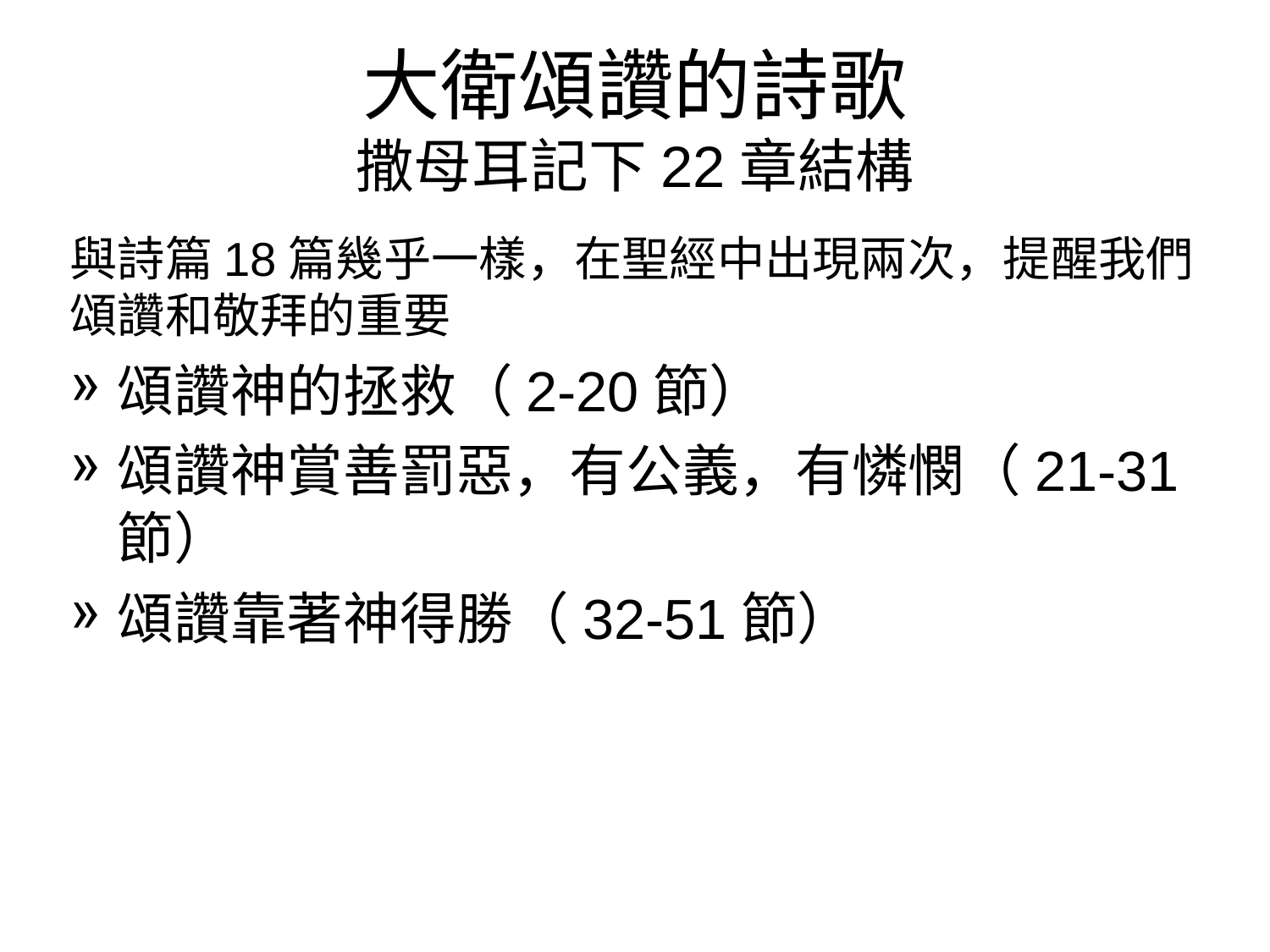

與詩篇18篇幾乎一樣，在聖經中出現兩次，提醒我們頌讚和敬拜的重要
頌讚神的拯救（2-20節）
頌讚神賞善罰惡，有公義，有憐憫（21-31節）
頌讚靠著神得勝（32-51節）
大衛頌讚的詩歌
撒母耳記下22章結構